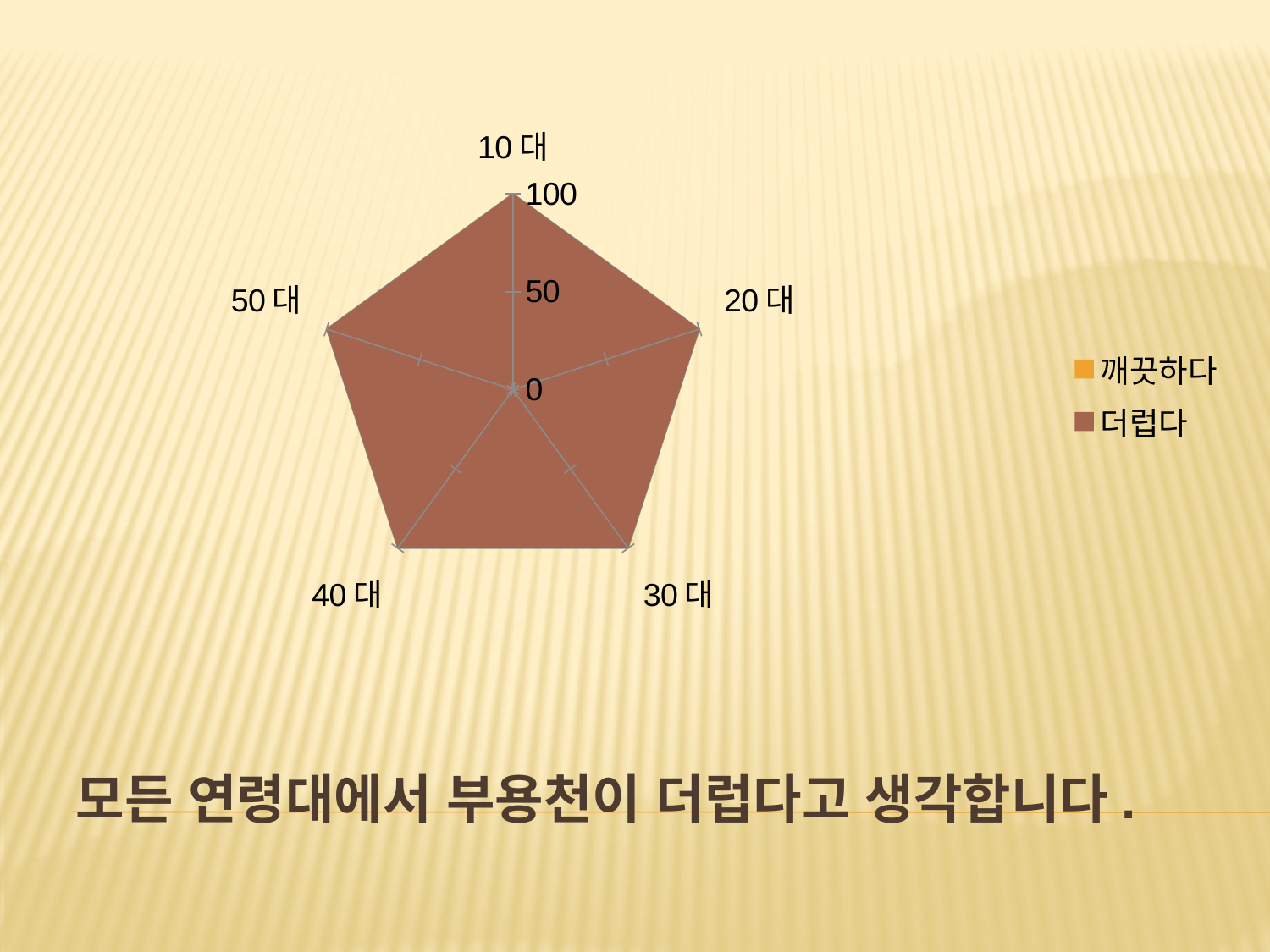

### Chart

| Category | 깨끗하다 | 더럽다 |
|---|---|---|
| 10대 | 10.0 | 100.0 |
| 20대 | 0.0 | 100.0 |
| 30대 | 0.0 | 100.0 |
| 40대 | 0.0 | 100.0 |
| 50대 | 0.0 | 100.0 |
# 모든 연령대에서 부용천이 더럽다고 생각합니다.